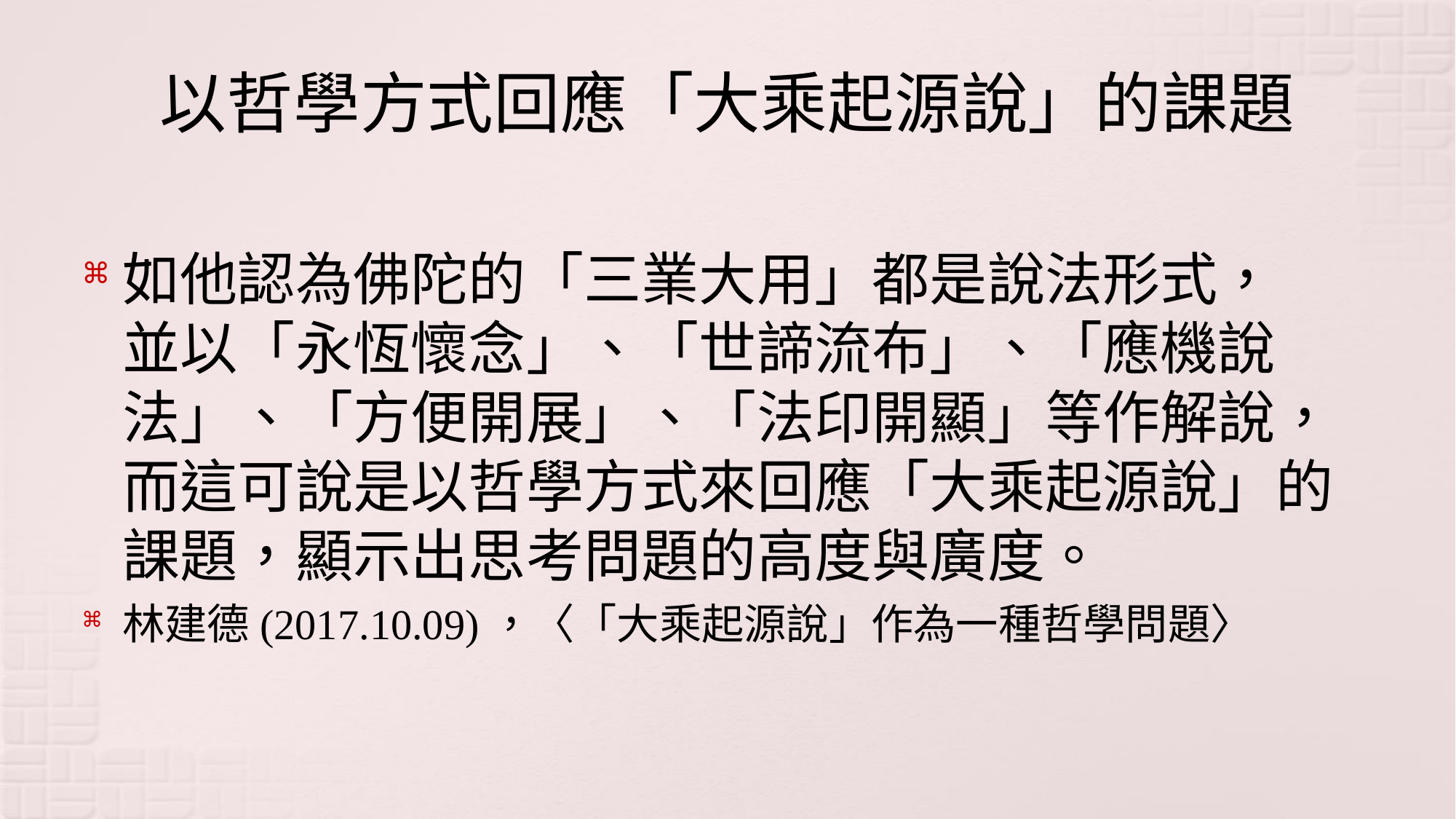

# 以哲學方式回應「大乘起源說」的課題

如他認為佛陀的「三業大用」都是說法形式，
並以「永恆懷念」、「世諦流布」、「應機說法」、「方便開展」、「法印開顯」等作解說，
而這可說是以哲學方式來回應「大乘起源說」的課題，顯示出思考問題的高度與廣度。
林建德(2017.10.09)，〈「大乘起源說」作為一種哲學問題〉